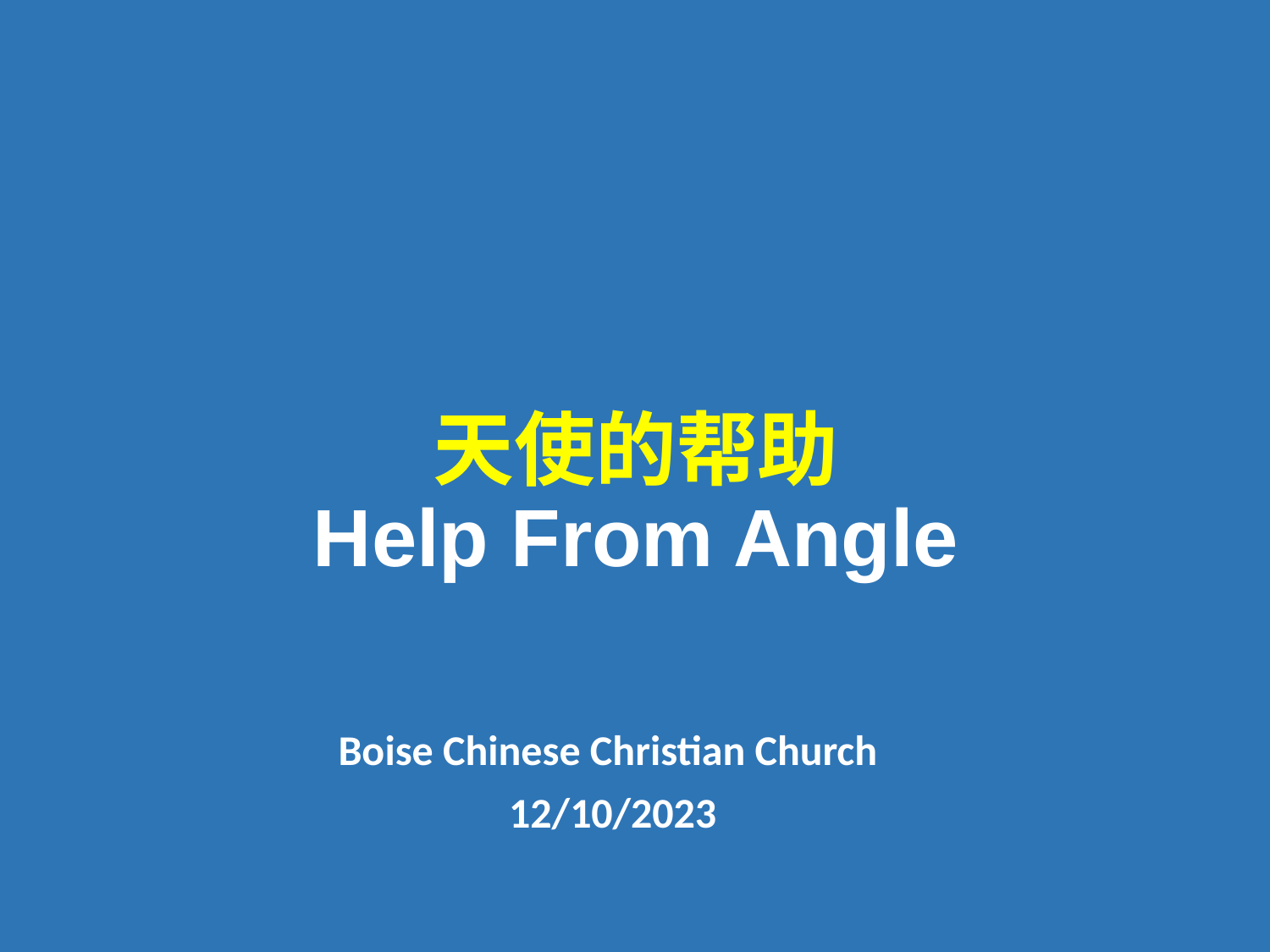

# 天使的帮助 Help From Angle
Boise Chinese Christian Church
12/10/2023